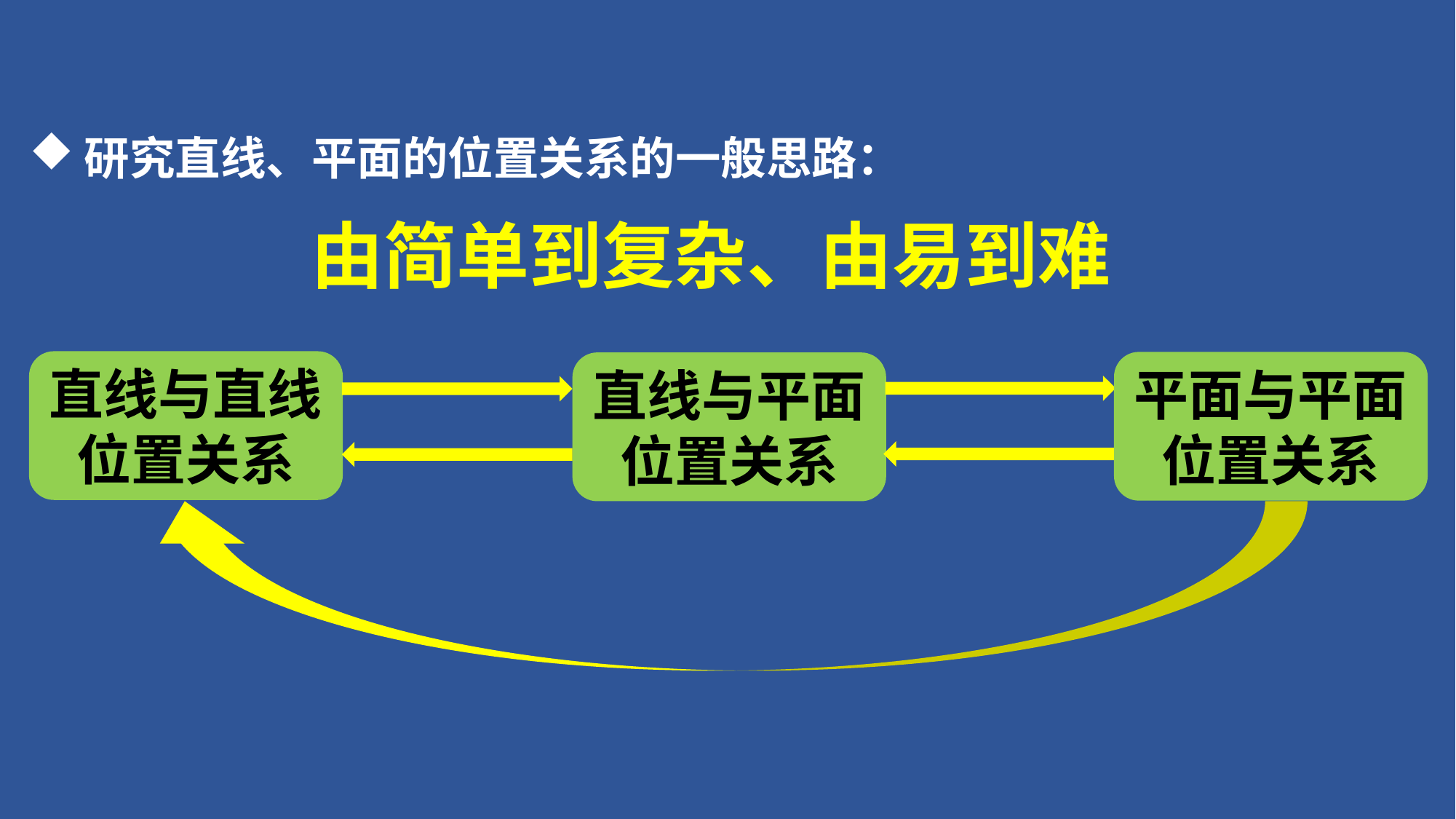

研究直线、平面的位置关系的一般思路：
由简单到复杂、由易到难
直线与直线
位置关系

平面与平面
位置关系
直线与平面
位置关系